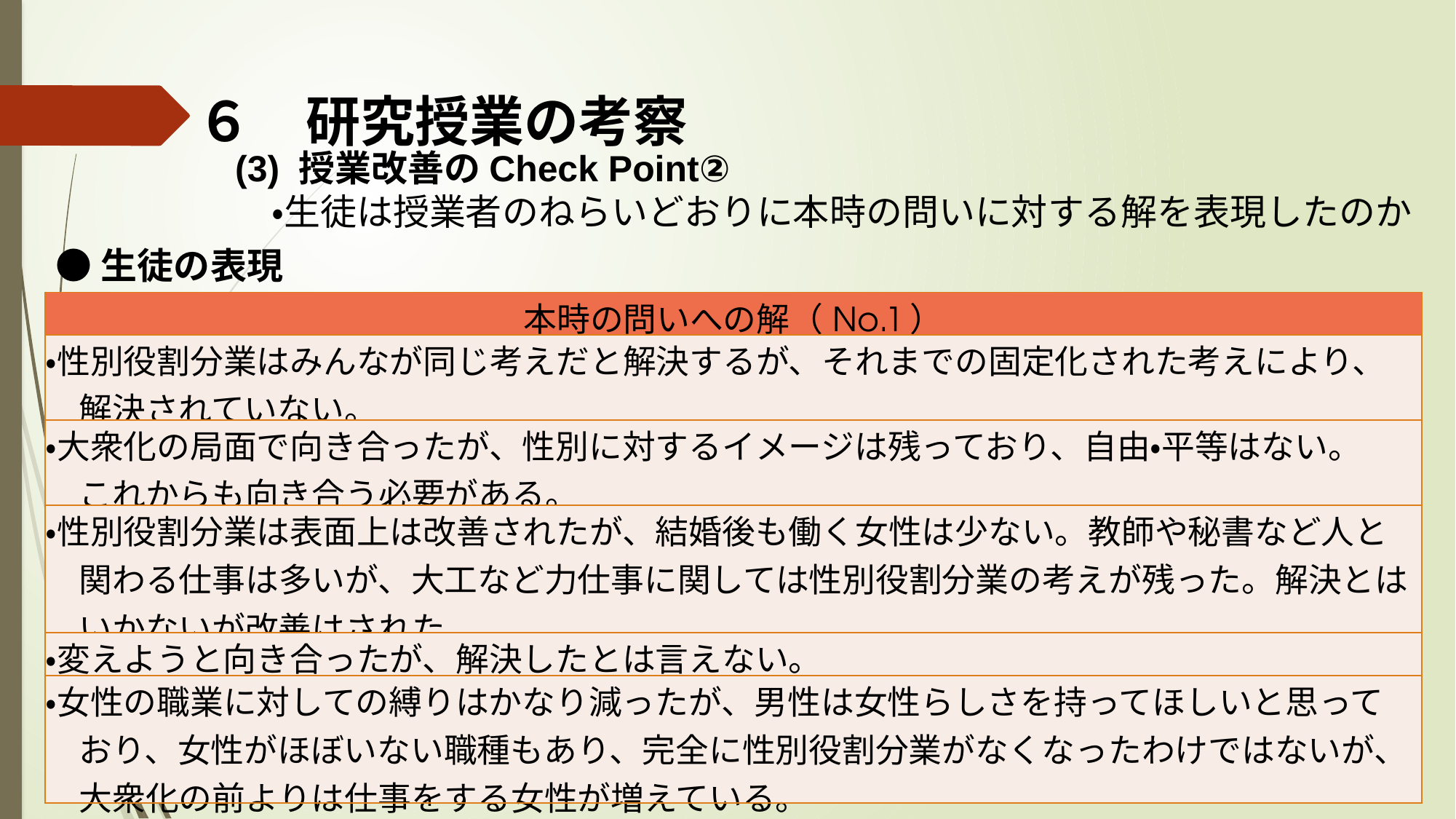

# ６　研究授業の考察
(3) 授業改善のCheck Point②
　・生徒は授業者のねらいどおりに本時の問いに対する解を表現したのか
●生徒の表現
| 本時の問いへの解（No.1） |
| --- |
| ・性別役割分業はみんなが同じ考えだと解決するが、それまでの固定化された考えにより、 　解決されていない。 |
| ・大衆化の局面で向き合ったが、性別に対するイメージは残っており、自由・平等はない。 　これからも向き合う必要がある。 |
| ・性別役割分業は表面上は改善されたが、結婚後も働く女性は少ない。教師や秘書など人と 　関わる仕事は多いが、大工など力仕事に関しては性別役割分業の考えが残った。解決とは 　いかないが改善はされた。 |
| ・変えようと向き合ったが、解決したとは言えない。 |
| ・女性の職業に対しての縛りはかなり減ったが、男性は女性らしさを持ってほしいと思って 　おり、女性がほぼいない職種もあり、完全に性別役割分業がなくなったわけではないが、 　大衆化の前よりは仕事をする女性が増えている。 |